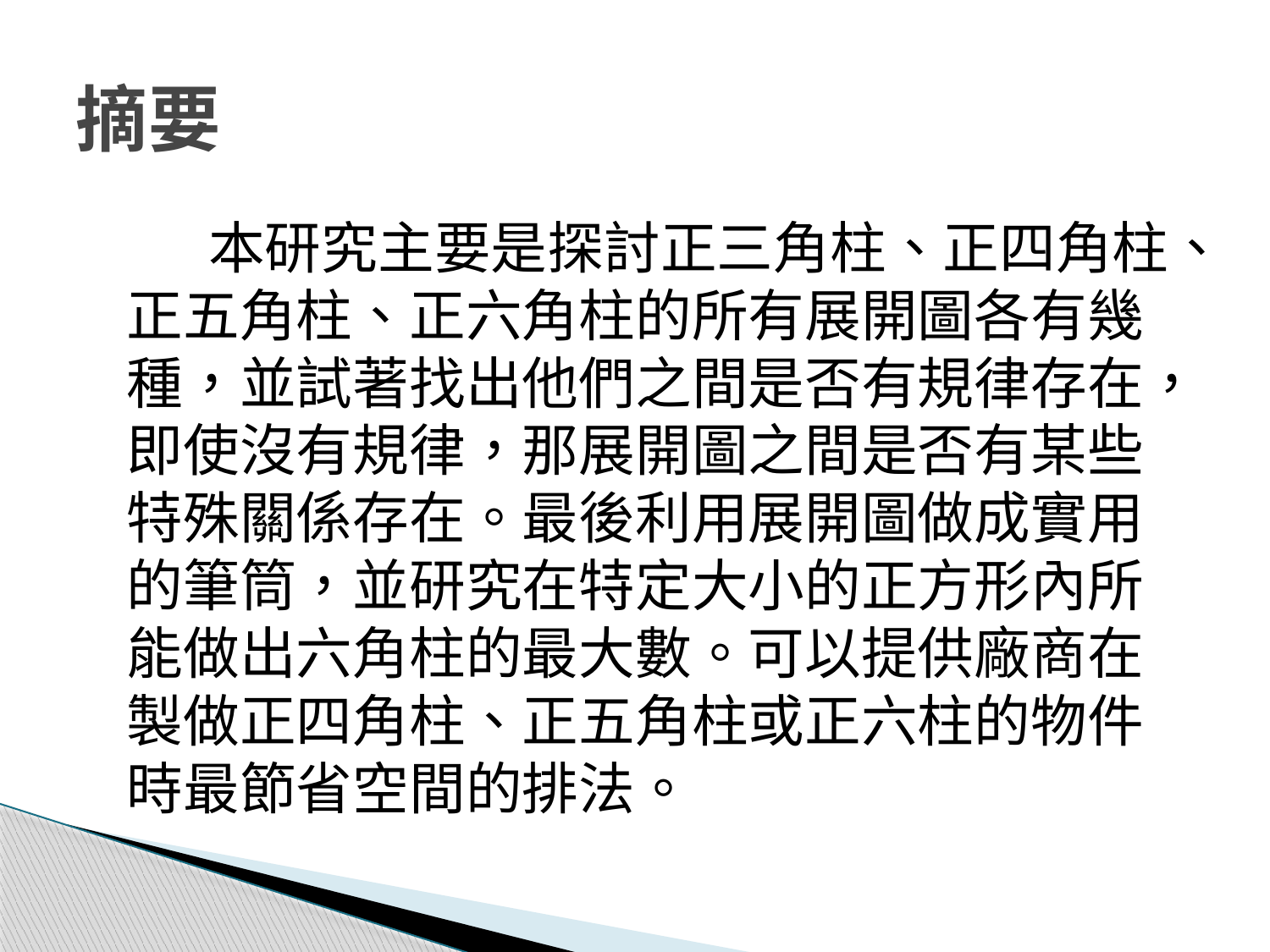

# 摘要
          本研究主要是探討正三角柱、正四角柱、正五角柱、正六角柱的所有展開圖各有幾種，並試著找出他們之間是否有規律存在，即使沒有規律，那展開圖之間是否有某些特殊關係存在。最後利用展開圖做成實用的筆筒，並研究在特定大小的正方形內所能做出六角柱的最大數。可以提供廠商在製做正四角柱、正五角柱或正六柱的物件時最節省空間的排法。